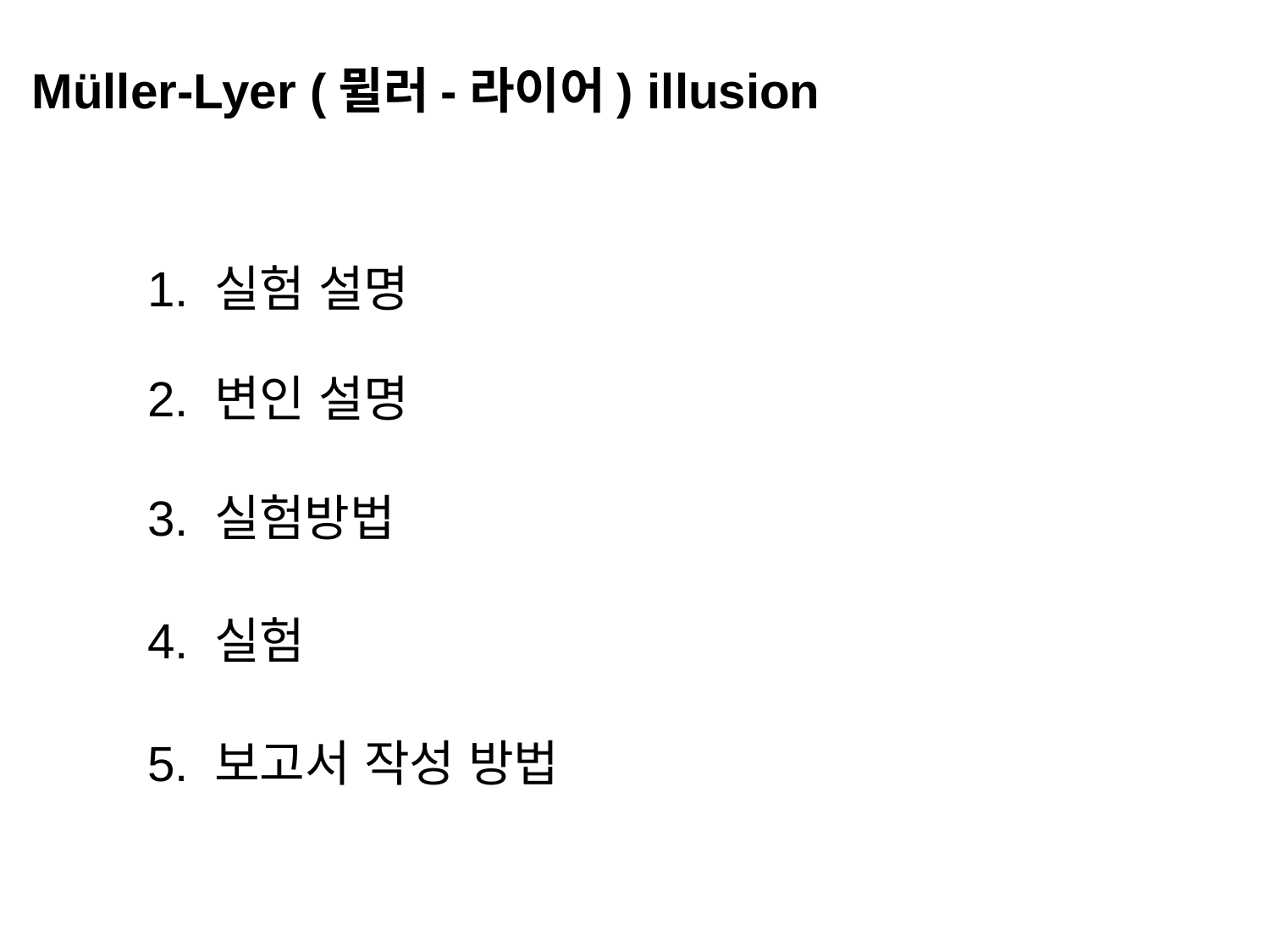

Müller-Lyer (뮐러-라이어) illusion
1. 실험 설명
2. 변인 설명
3. 실험방법
4. 실험
5. 보고서 작성 방법